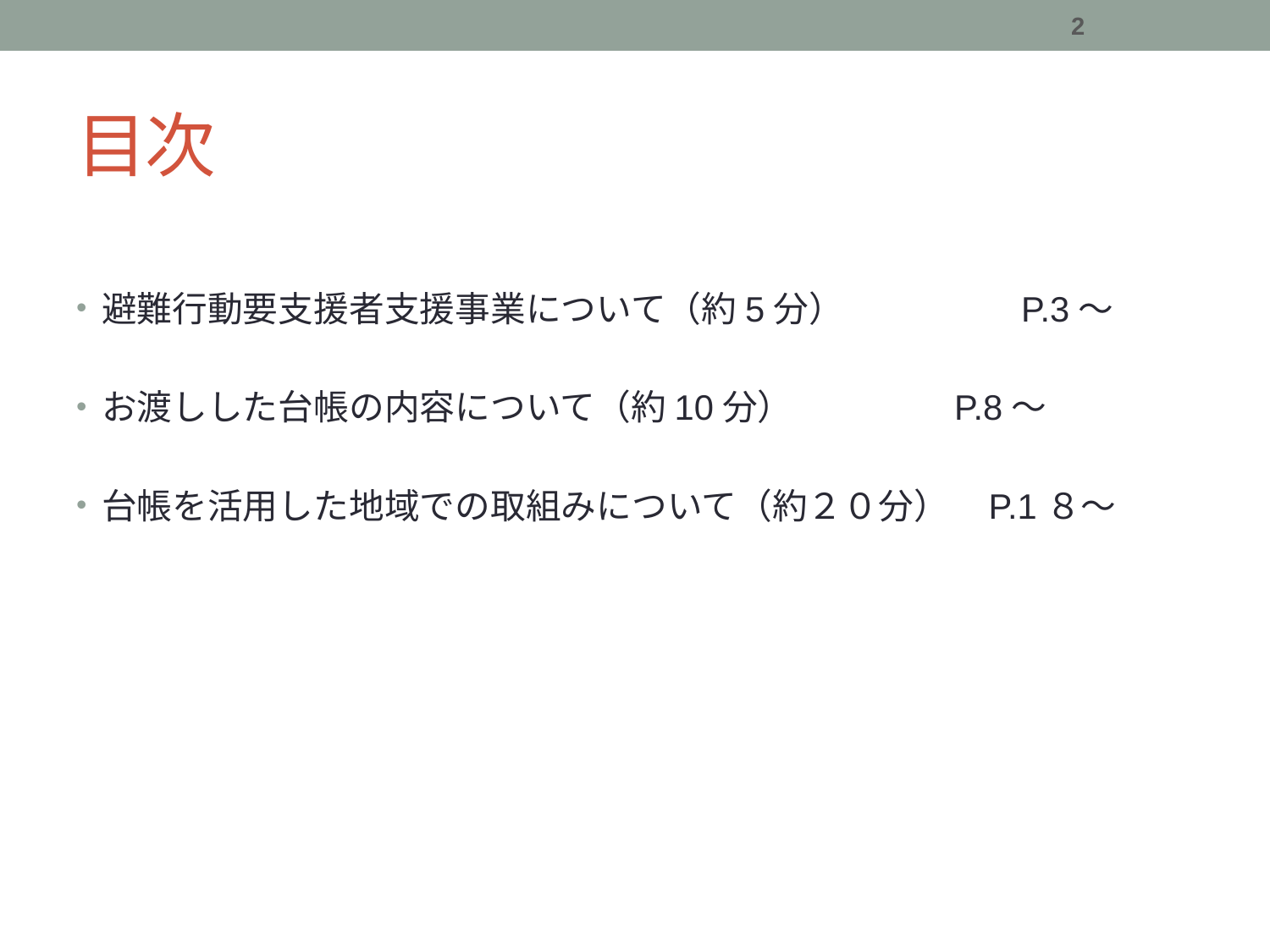

2
# 目次

避難行動要支援者支援事業について（約5分）　                 P.3～

お渡しした台帳の内容について（約10分）　               P.8～

台帳を活用した地域での取組みについて（約２０分）    P.1８～